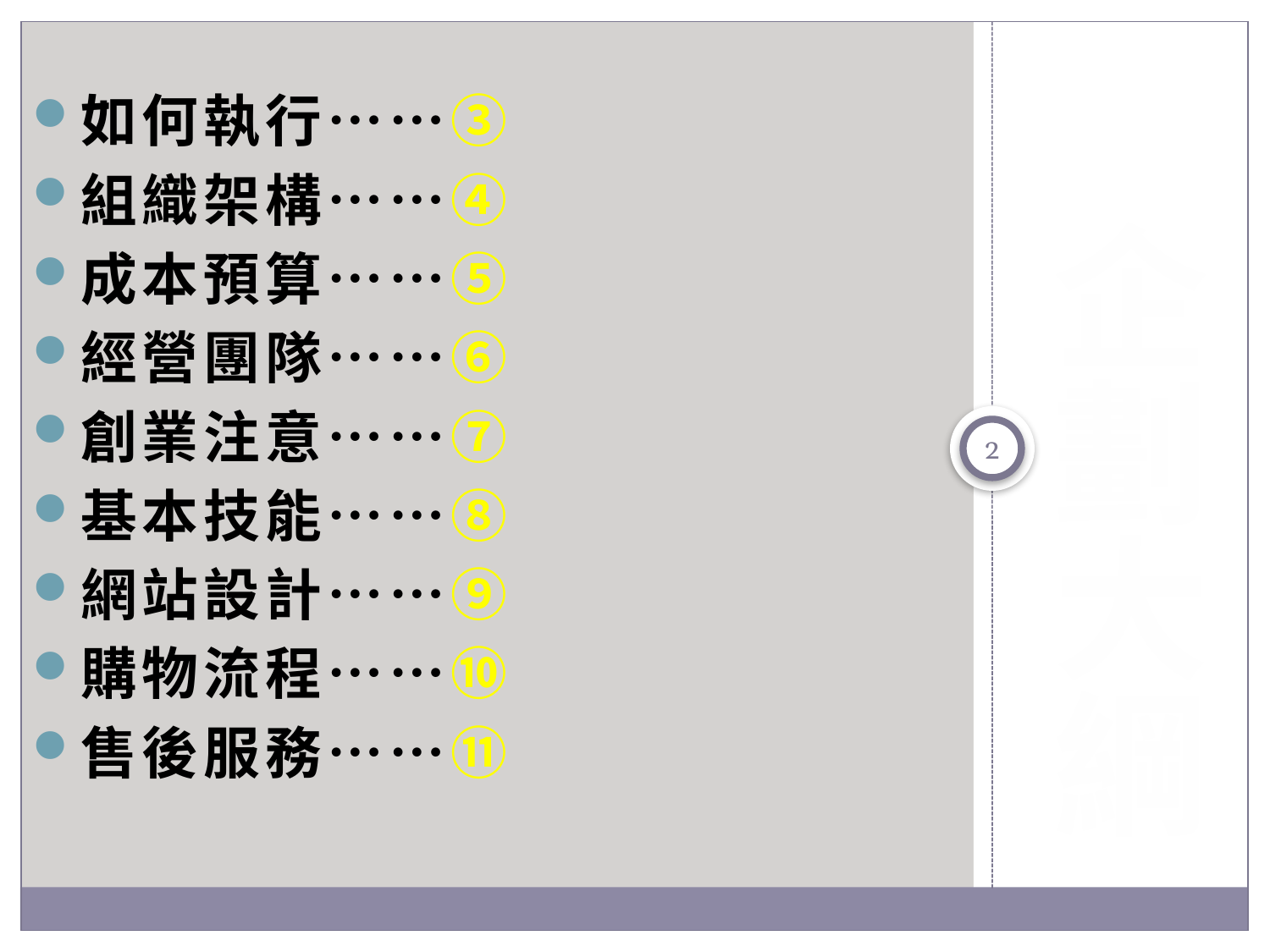

# 企劃大綱
如何執行……③
組織架構……④
成本預算……⑤
經營團隊……⑥
創業注意……⑦
基本技能……⑧
網站設計……⑨
購物流程……⑩
售後服務……⑪
2